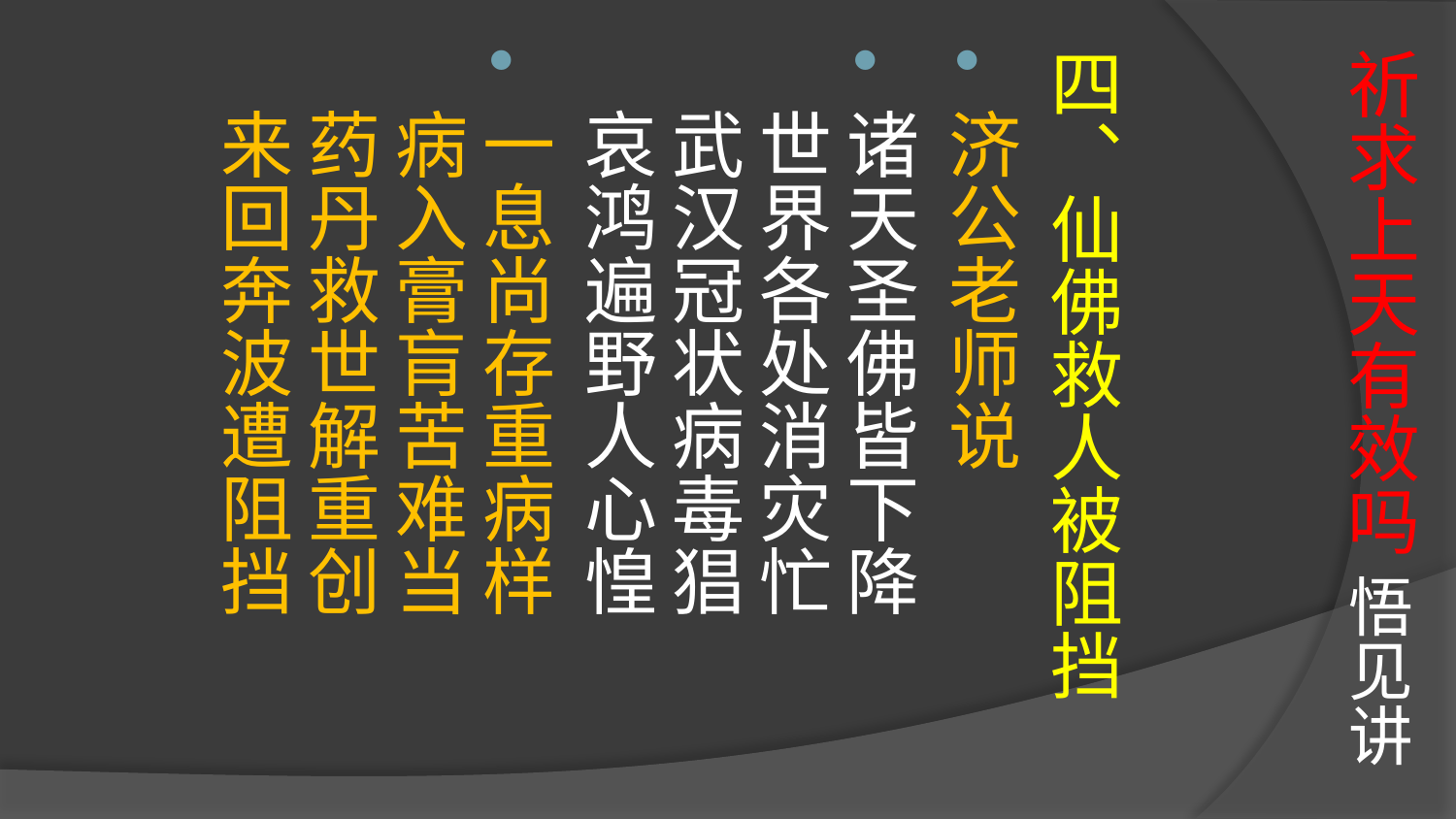

# 祈求上天有效吗 悟见讲
四、仙佛救人被阻挡
济公老师说
诸天圣佛皆下降
世界各处消灾忙
武汉冠状病毒猖
哀鸿遍野人心惶
一息尚存重病样
病入膏肓苦难当
药丹救世解重创
来回奔波遭阻挡